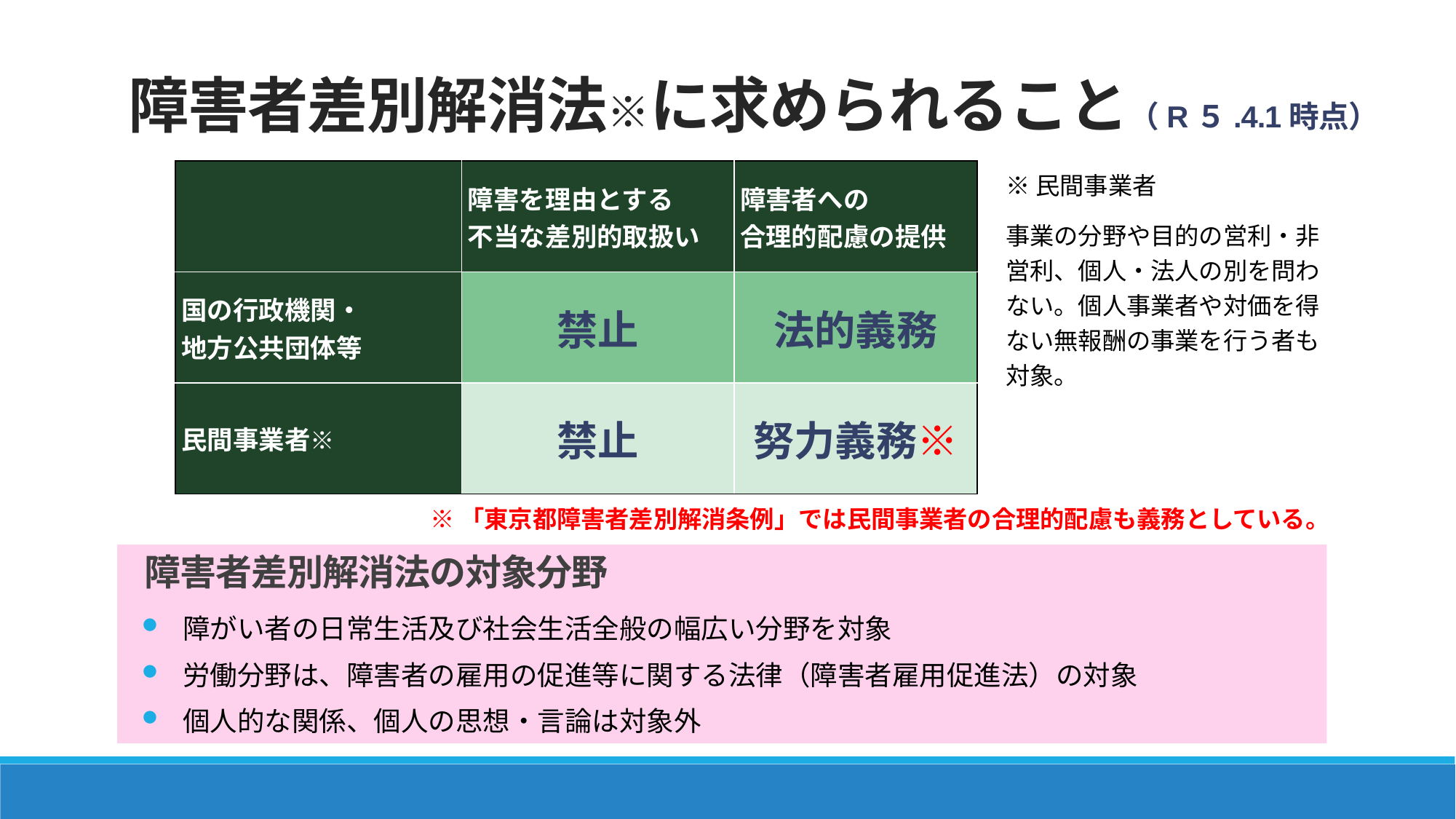

障害者差別解消法※に求められること（R５.4.1時点）
|  | 障害を理由とする 不当な差別的取扱い | 障害者への 合理的配慮の提供 |
| --- | --- | --- |
| 国の行政機関・ 地方公共団体等 | 禁止 | 法的義務 |
| 民間事業者※ | 禁止 | 努力義務※ |
※民間事業者
事業の分野や目的の営利・非営利、個人・法人の別を問わない。個人事業者や対価を得ない無報酬の事業を行う者も対象。
障害者差別解消法の対象分野
※「東京都障害者差別解消条例」では民間事業者の合理的配慮も義務としている。

障がい者の日常生活及び社会生活全般の幅広い分野を対象
労働分野は、障害者の雇用の促進等に関する法律（障害者雇用促進法）の対象
個人的な関係、個人の思想・言論は対象外